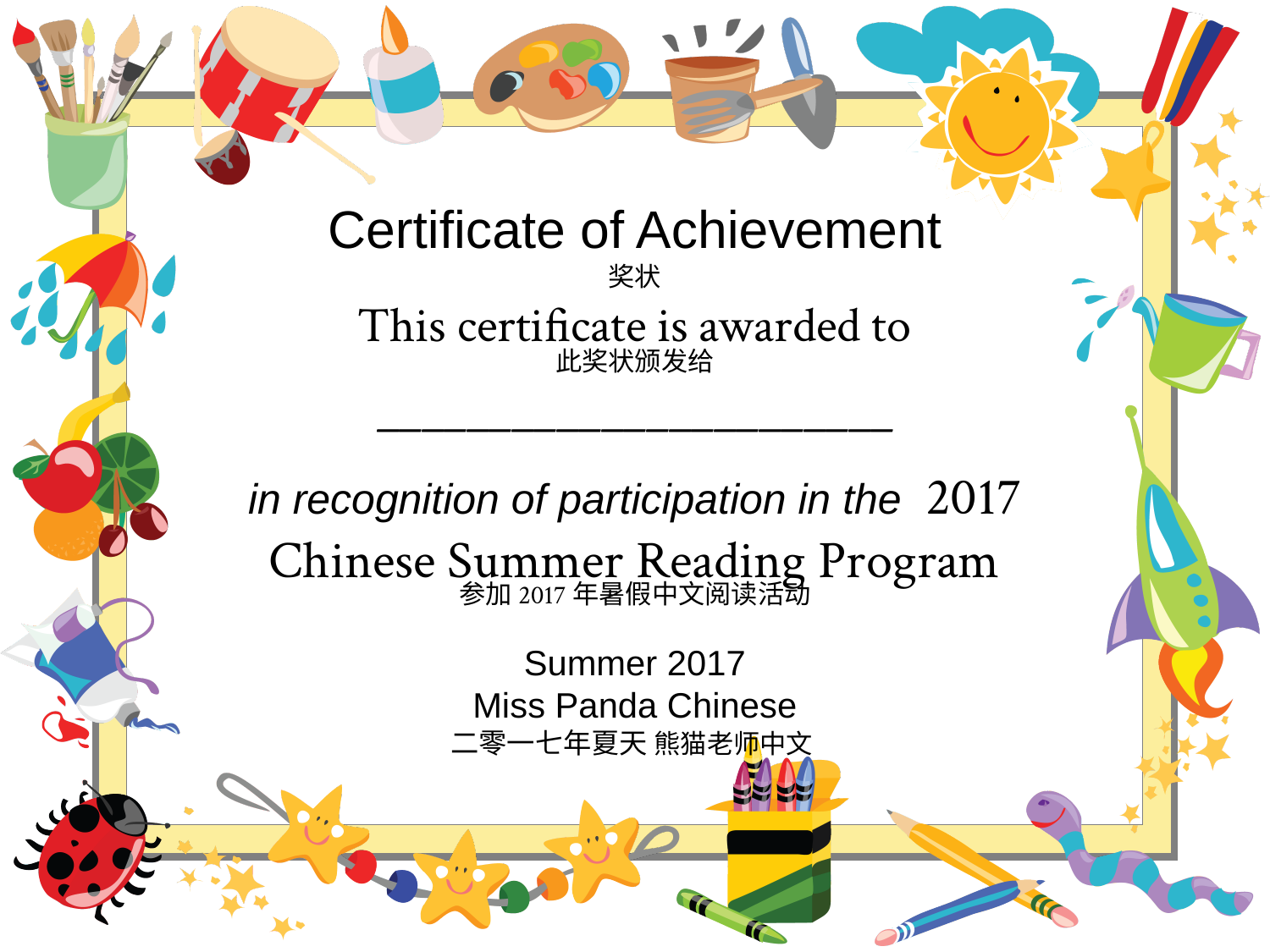

# Certificate of Achievement
奖状
This certificate is awarded to

_______________________

此奖状颁发给
in recognition of participation in the  2017 Chinese Summer Reading Program
参加2017年暑假中文阅读活动
Summer 2017
Miss Panda Chinese
二零一七年夏天 熊猫老师中文